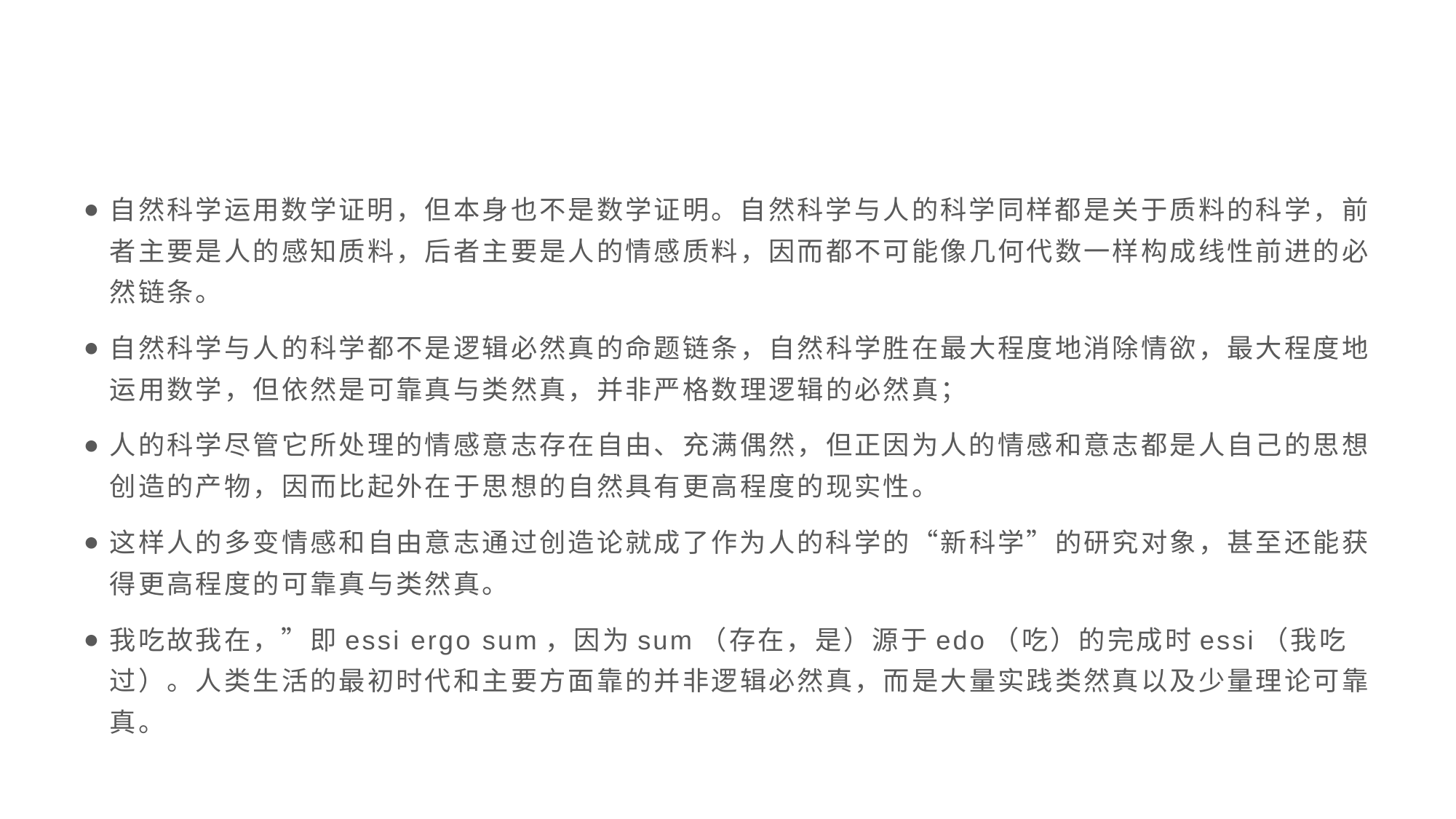

#
自然科学运用数学证明，但本身也不是数学证明。自然科学与人的科学同样都是关于质料的科学，前者主要是人的感知质料，后者主要是人的情感质料，因而都不可能像几何代数一样构成线性前进的必然链条。
自然科学与人的科学都不是逻辑必然真的命题链条，自然科学胜在最大程度地消除情欲，最大程度地运用数学，但依然是可靠真与类然真，并非严格数理逻辑的必然真；
人的科学尽管它所处理的情感意志存在自由、充满偶然，但正因为人的情感和意志都是人自己的思想创造的产物，因而比起外在于思想的自然具有更高程度的现实性。
这样人的多变情感和自由意志通过创造论就成了作为人的科学的“新科学”的研究对象，甚至还能获得更高程度的可靠真与类然真。
我吃故我在，”即essi ergo sum，因为sum（存在，是）源于edo（吃）的完成时essi（我吃过）。人类生活的最初时代和主要方面靠的并非逻辑必然真，而是大量实践类然真以及少量理论可靠真。